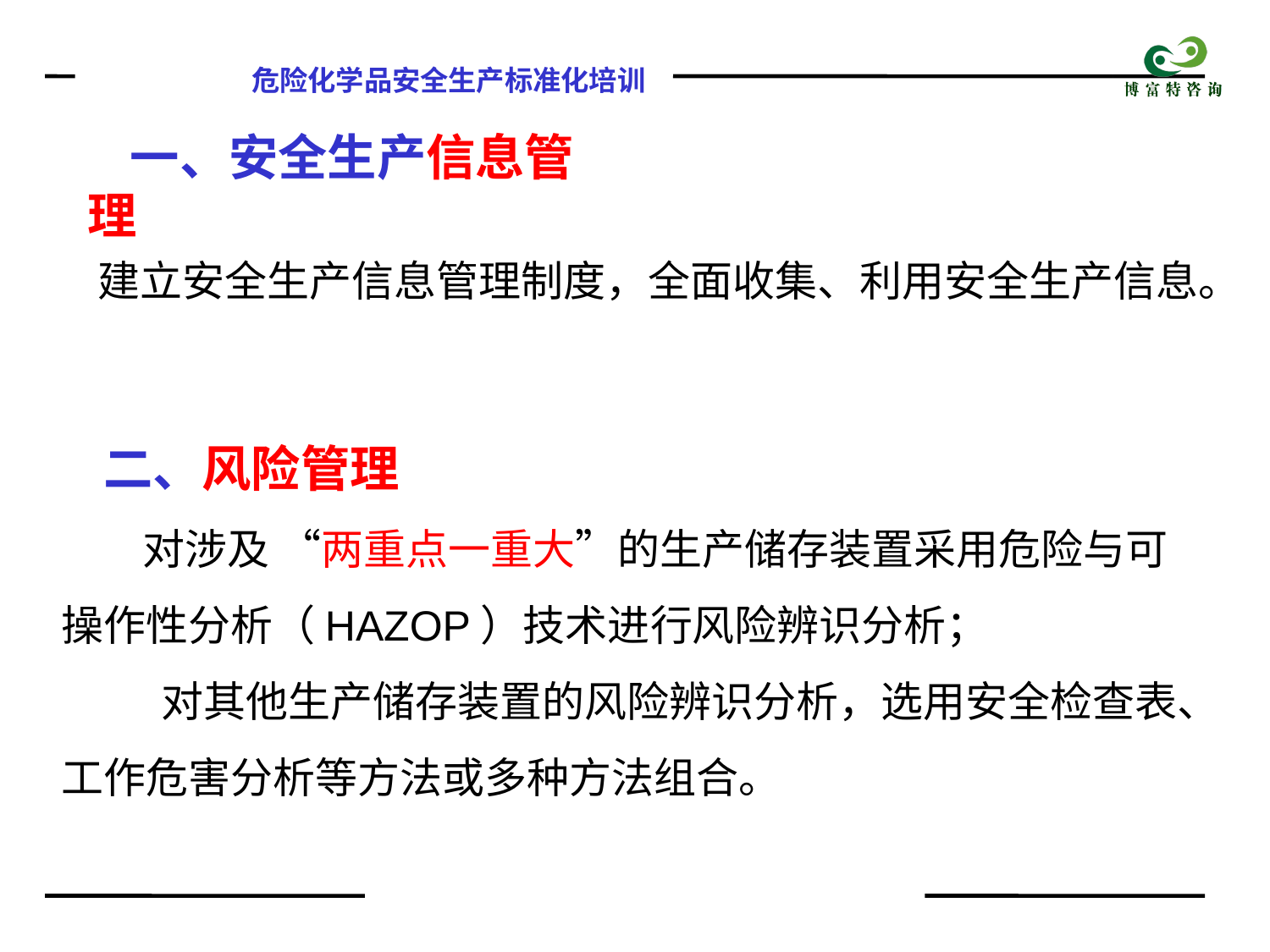

一、安全生产信息管理
建立安全生产信息管理制度，全面收集、利用安全生产信息。
二、风险管理
   对涉及 “两重点一重大”的生产储存装置采用危险与可操作性分析（HAZOP）技术进行风险辨识分析；
     对其他生产储存装置的风险辨识分析，选用安全检查表、工作危害分析等方法或多种方法组合。